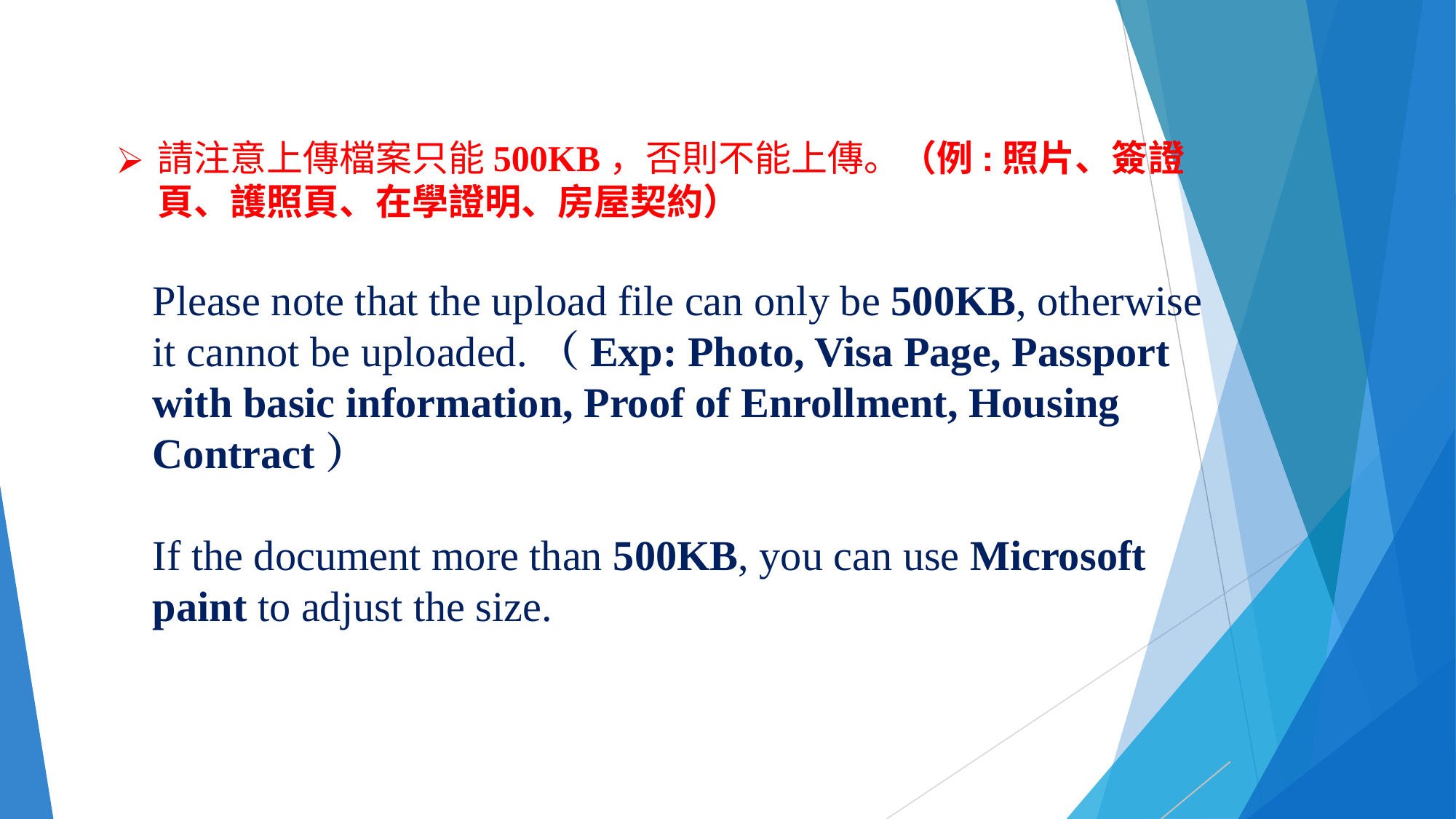

請注意上傳檔案只能500KB，否則不能上傳。（例:照片、簽證頁、護照頁、在學證明、房屋契約）

Please note that the upload file can only be 500KB, otherwise it cannot be uploaded.（Exp: Photo, Visa Page, Passport with basic information, Proof of Enrollment, Housing Contract）

If the document more than 500KB, you can use Microsoft paint to adjust the size.